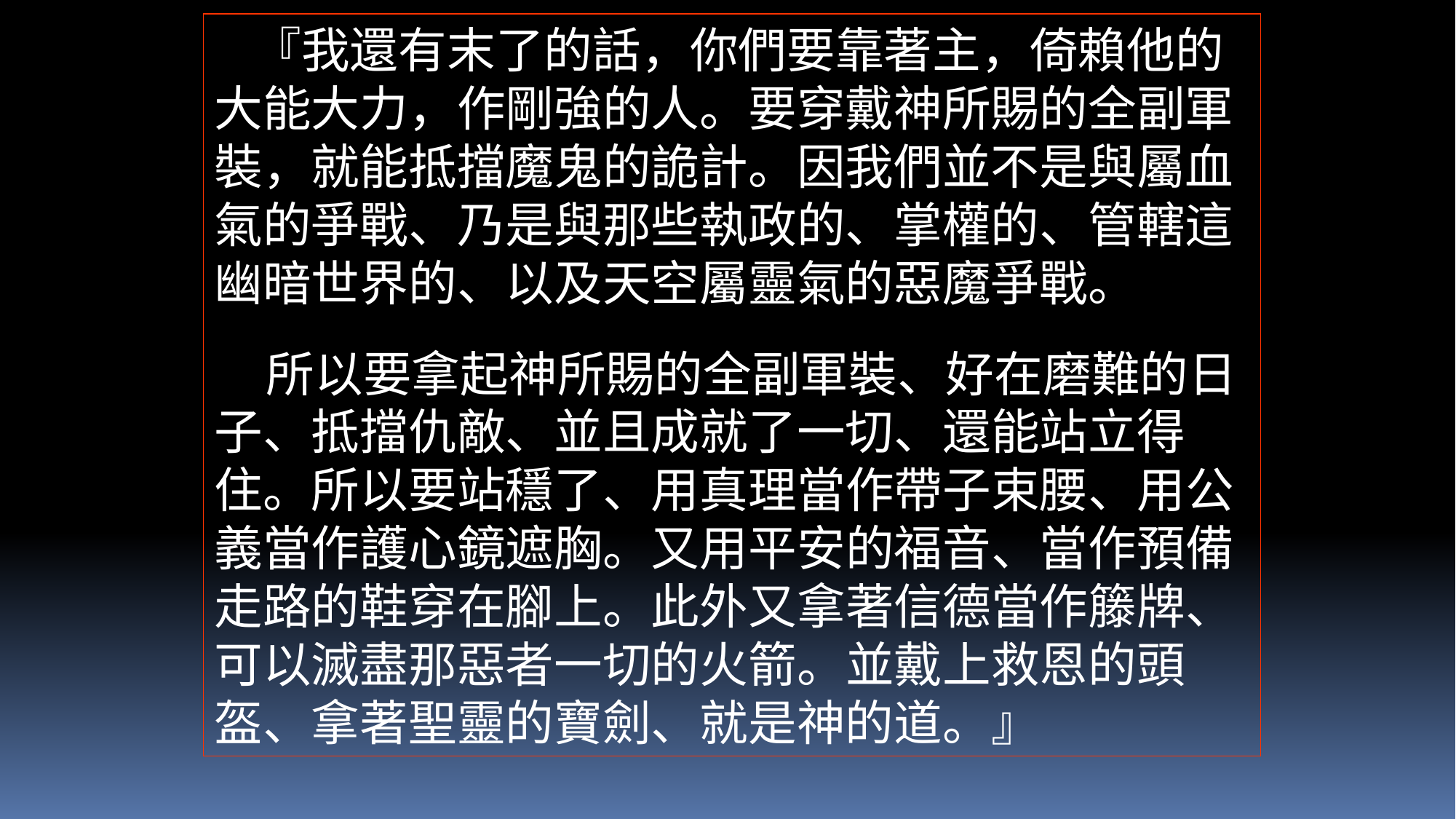

『我還有末了的話，你們要靠著主，倚賴他的大能大力，作剛強的人。要穿戴神所賜的全副軍裝，就能抵擋魔鬼的詭計。因我們並不是與屬血氣的爭戰、乃是與那些執政的、掌權的、管轄這幽暗世界的、以及天空屬靈氣的惡魔爭戰。

   所以要拿起神所賜的全副軍裝、好在磨難的日子、抵擋仇敵、並且成就了一切、還能站立得住。所以要站穩了、用真理當作帶子束腰、用公義當作護心鏡遮胸。又用平安的福音、當作預備走路的鞋穿在腳上。此外又拿著信德當作籐牌、可以滅盡那惡者一切的火箭。並戴上救恩的頭盔、拿著聖靈的寶劍、就是神的道。』